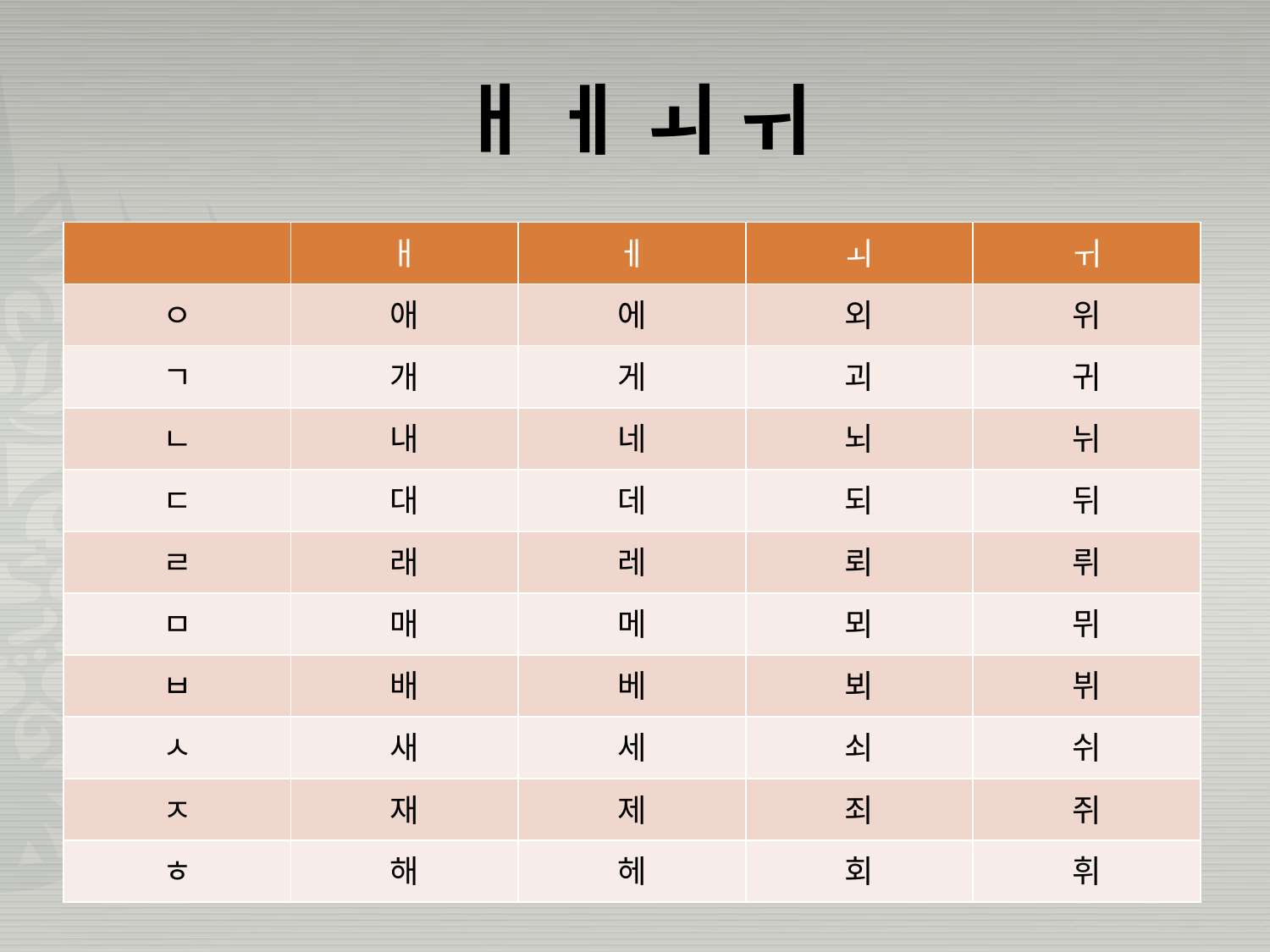

# ㅐ ㅔ ㅚ ㅟ
|  | ㅐ | ㅔ | ㅚ | ㅟ |
| --- | --- | --- | --- | --- |
| ㅇ | 애 | 에 | 외 | 위 |
| ㄱ | 개 | 게 | 괴 | 귀 |
| ㄴ | 내 | 네 | 뇌 | 뉘 |
| ㄷ | 대 | 데 | 되 | 뒤 |
| ㄹ | 래 | 레 | 뢰 | 뤼 |
| ㅁ | 매 | 메 | 뫼 | 뮈 |
| ㅂ | 배 | 베 | 뵈 | 뷔 |
| ㅅ | 새 | 세 | 쇠 | 쉬 |
| ㅈ | 재 | 제 | 죄 | 쥐 |
| ㅎ | 해 | 헤 | 회 | 휘 |